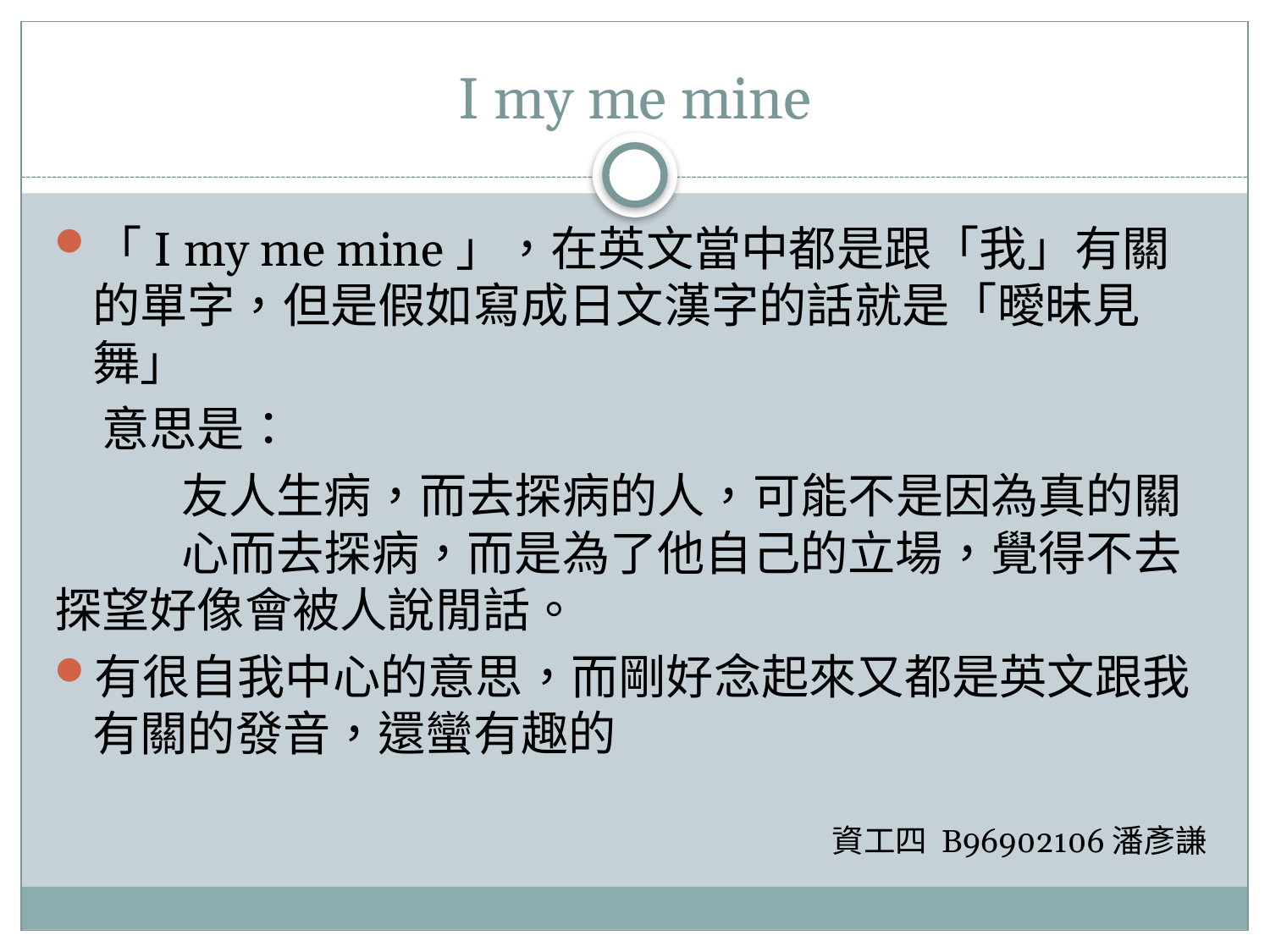

# I my me mine
「I my me mine」，在英文當中都是跟「我」有關的單字，但是假如寫成日文漢字的話就是「曖昧見舞」
　意思是：
	友人生病，而去探病的人，可能不是因為真的關　	心而去探病，而是為了他自己的立場，覺得不去	探望好像會被人說閒話。
有很自我中心的意思，而剛好念起來又都是英文跟我有關的發音，還蠻有趣的

資工四 B96902106潘彥謙